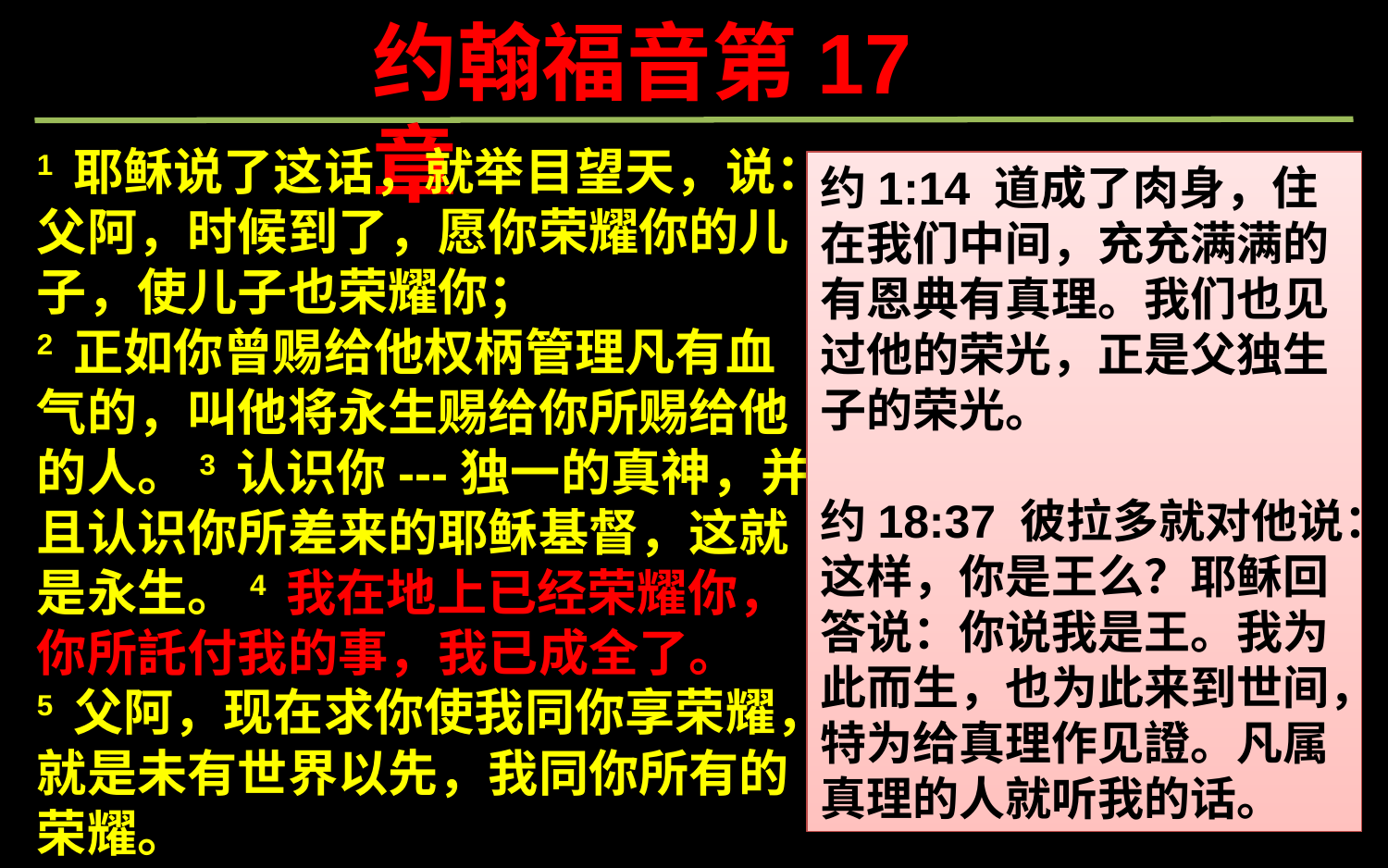

约翰福音第17章
1 耶稣说了这话，就举目望天，说：父阿，时候到了，愿你荣耀你的儿子，使儿子也荣耀你；
2 正如你曾赐给他权柄管理凡有血气的，叫他将永生赐给你所赐给他的人。3 认识你---独一的真神，并且认识你所差来的耶稣基督，这就是永生。4 我在地上已经荣耀你，你所託付我的事，我已成全了。
5 父阿，现在求你使我同你享荣耀，就是未有世界以先，我同你所有的荣耀。

约1:14 道成了肉身，住在我们中间，充充满满的有恩典有真理。我们也见过他的荣光，正是父独生子的荣光。

约18:37 彼拉多就对他说：这样，你是王么？耶稣回答说：你说我是王。我为此而生，也为此来到世间，特为给真理作见證。凡属真理的人就听我的话。